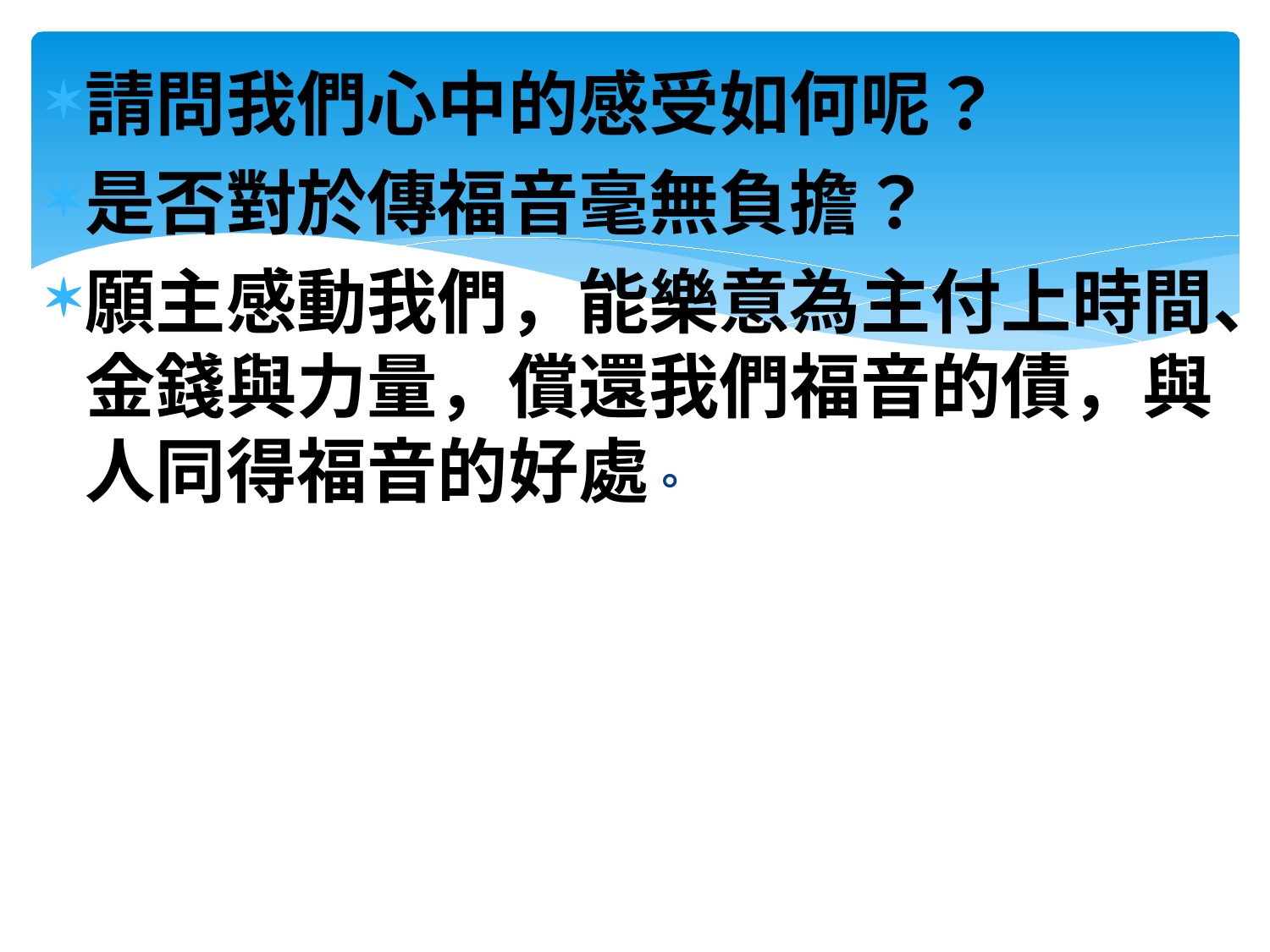

#
請問我們心中的感受如何呢？
是否對於傳福音毫無負擔？
願主感動我們，能樂意為主付上時間、金錢與力量，償還我們福音的債，與人同得福音的好處。